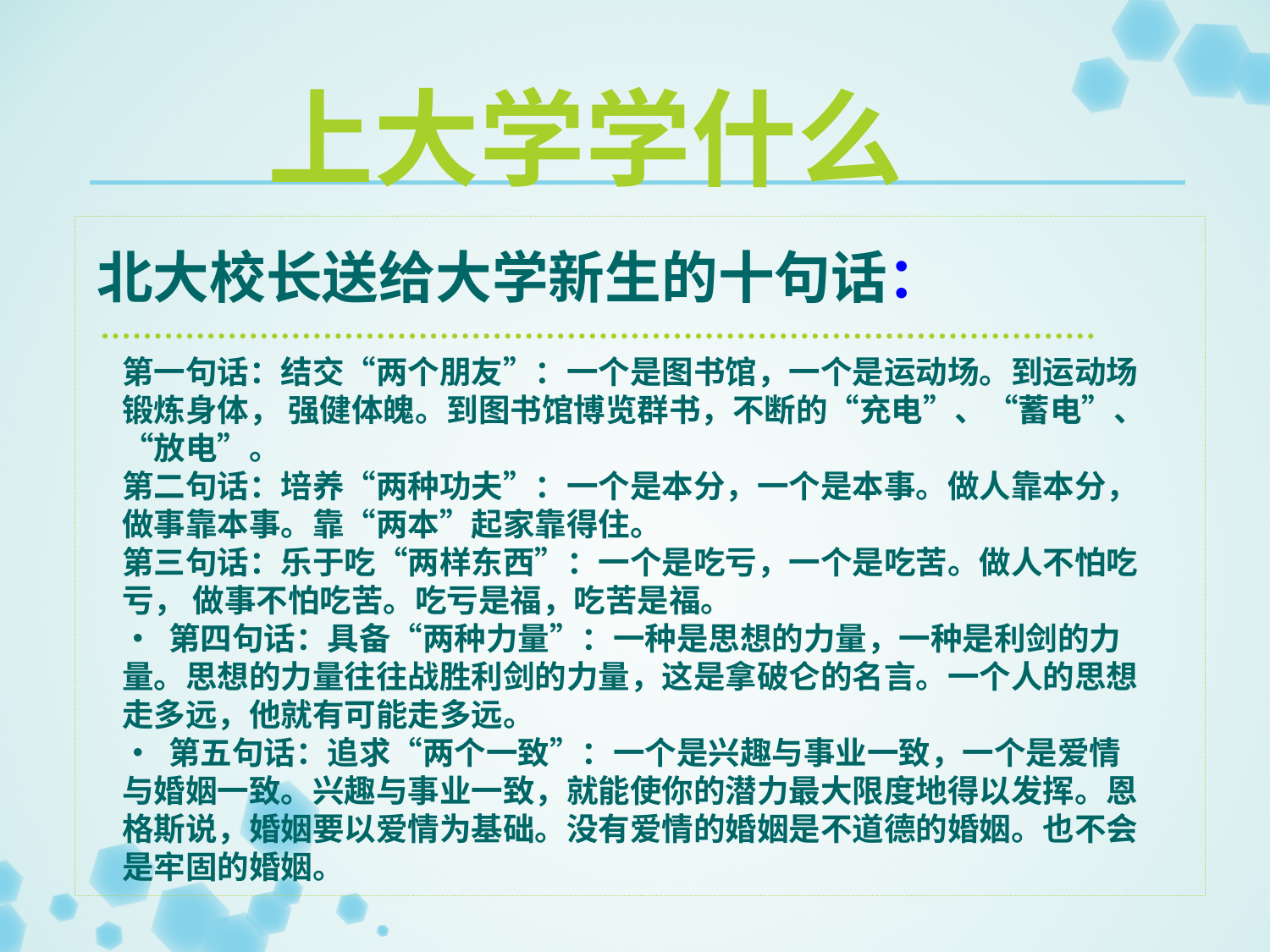

上大学学什么

北大校长送给大学新生的十句话：
第一句话：结交“两个朋友”：一个是图书馆，一个是运动场。到运动场锻炼身体， 强健体魄。到图书馆博览群书，不断的“充电”、“蓄电”、“放电”。
第二句话：培养“两种功夫”：一个是本分，一个是本事。做人靠本分，做事靠本事。靠“两本”起家靠得住。
第三句话：乐于吃“两样东西”：一个是吃亏，一个是吃苦。做人不怕吃亏， 做事不怕吃苦。吃亏是福，吃苦是福。
• 第四句话：具备“两种力量”：一种是思想的力量，一种是利剑的力量。思想的力量往往战胜利剑的力量，这是拿破仑的名言。一个人的思想走多远，他就有可能走多远。
• 第五句话：追求“两个一致”：一个是兴趣与事业一致，一个是爱情与婚姻一致。兴趣与事业一致，就能使你的潜力最大限度地得以发挥。恩格斯说，婚姻要以爱情为基础。没有爱情的婚姻是不道德的婚姻。也不会是牢固的婚姻。